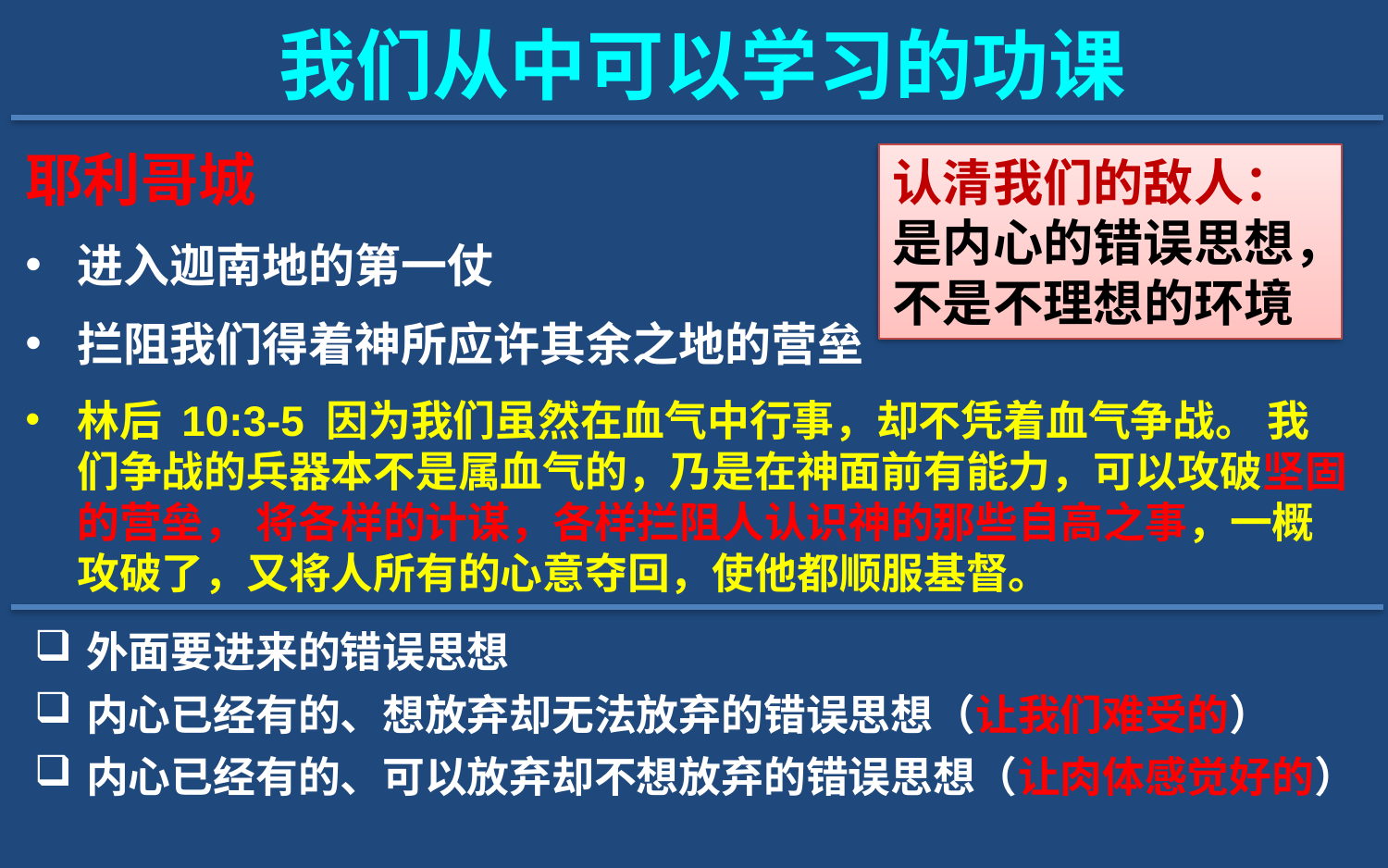

我们从中可以学习的功课
耶利哥城
进入迦南地的第一仗
拦阻我们得着神所应许其余之地的营垒
林后 10:3-5 因为我们虽然在血气中行事，却不凭着血气争战。 我们争战的兵器本不是属血气的，乃是在神面前有能力，可以攻破坚固的营垒， 将各样的计谋，各样拦阻人认识神的那些自高之事，一概攻破了，又将人所有的心意夺回，使他都顺服基督。

认清我们的敌人：是内心的错误思想，不是不理想的环境
外面要进来的错误思想
内心已经有的、想放弃却无法放弃的错误思想（让我们难受的）
内心已经有的、可以放弃却不想放弃的错误思想（让肉体感觉好的）